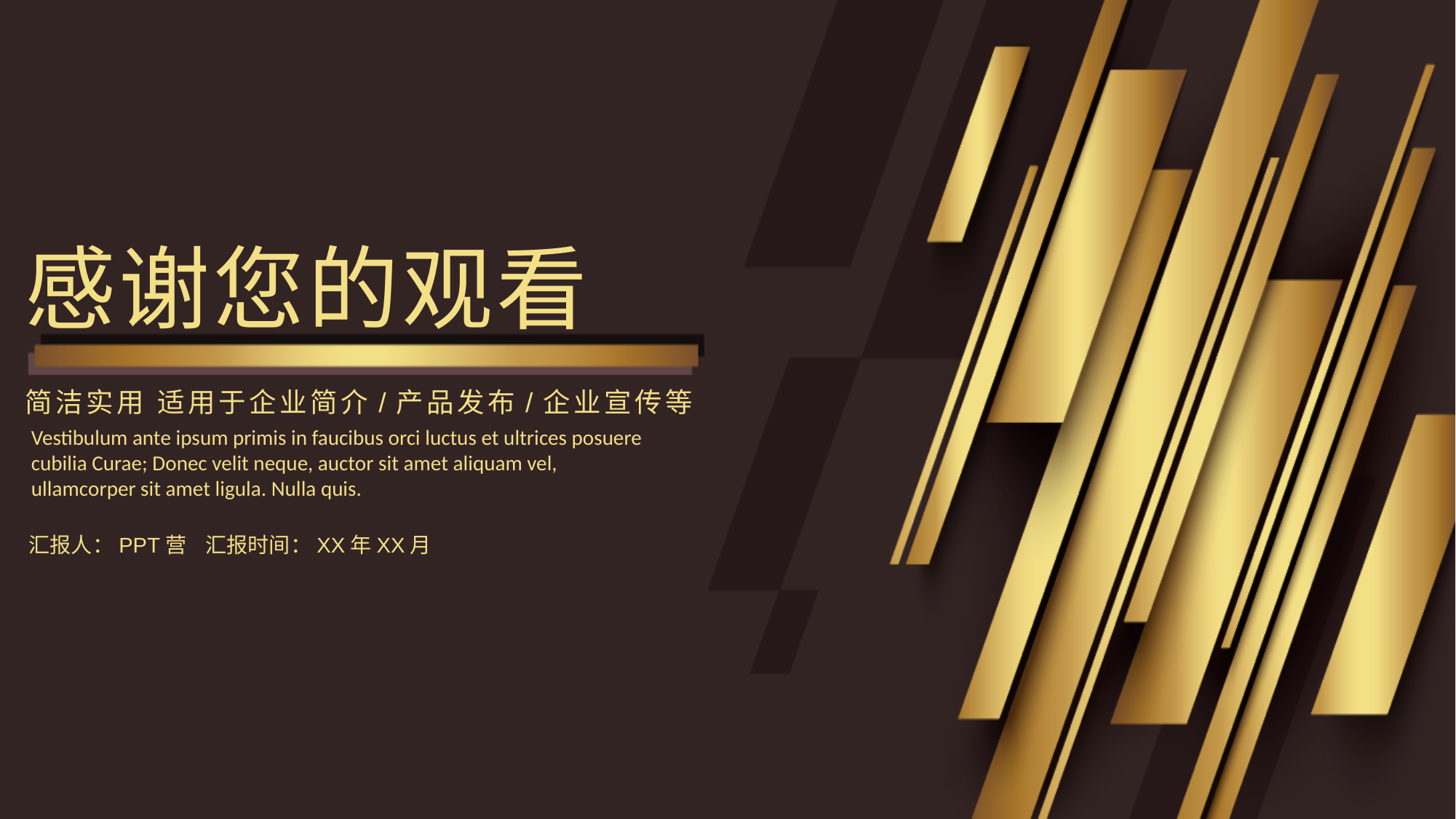

感谢您的观看
简洁实用 适用于企业简介/产品发布/企业宣传等
Vestibulum ante ipsum primis in faucibus orci luctus et ultrices posuere cubilia Curae; Donec velit neque, auctor sit amet aliquam vel, ullamcorper sit amet ligula. Nulla quis.
汇报人：PPT营    汇报时间：XX年XX月